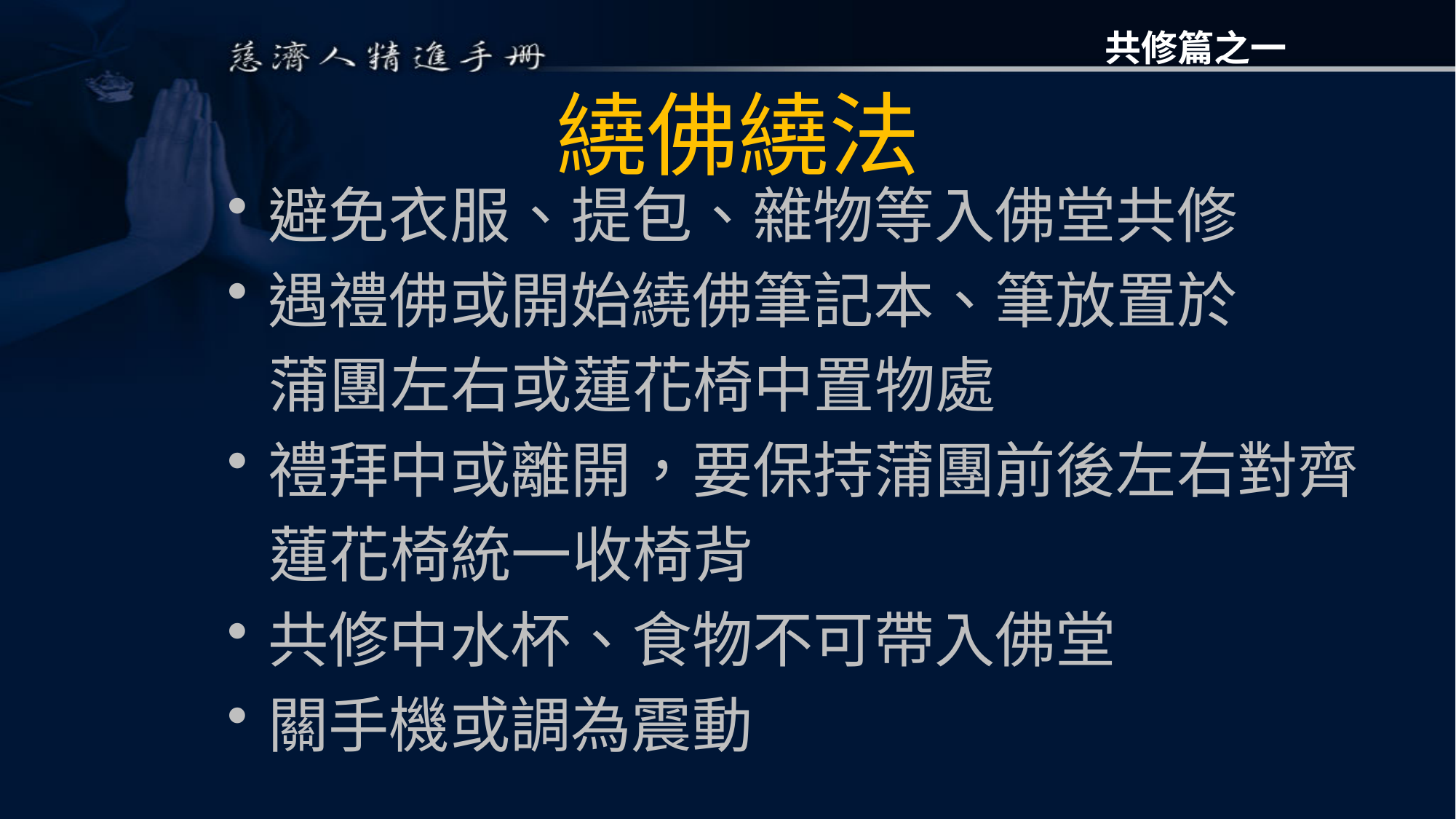

# 繞佛繞法
避免衣服、提包、雜物等入佛堂共修
遇禮佛或開始繞佛筆記本、筆放置於
  蒲團左右或蓮花椅中置物處
禮拜中或離開，要保持蒲團前後左右對齊
  蓮花椅統一收椅背
共修中水杯、食物不可帶入佛堂
關手機或調為震動